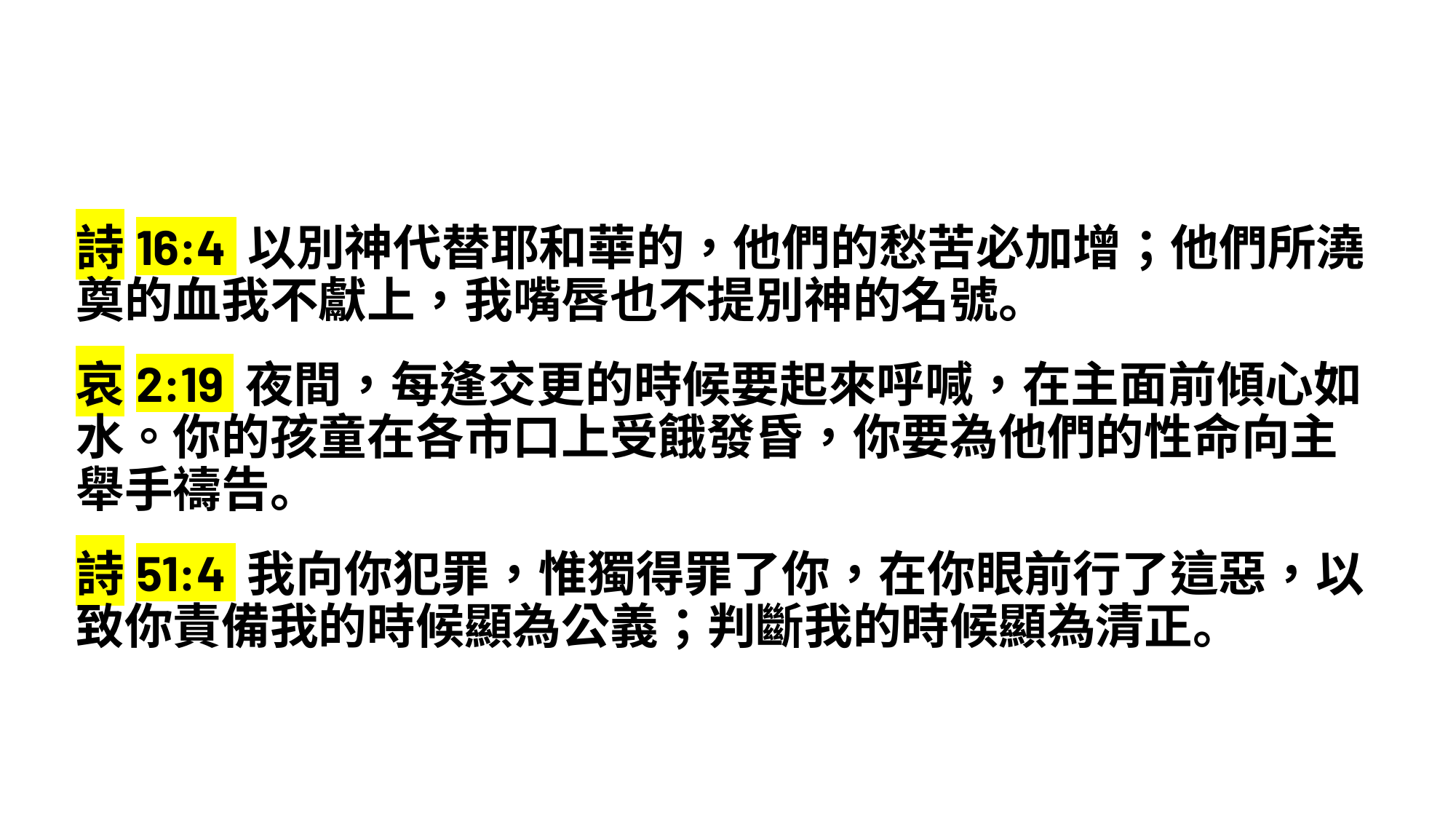

詩16:4 以別神代替耶和華的，他們的愁苦必加增；他們所澆奠的血我不獻上，我嘴唇也不提別神的名號。

哀2:19 夜間，每逢交更的時候要起來呼喊，在主面前傾心如水。你的孩童在各市口上受餓發昏，你要為他們的性命向主舉手禱告。

詩51:4 我向你犯罪，惟獨得罪了你，在你眼前行了這惡，以致你責備我的時候顯為公義；判斷我的時候顯為清正。